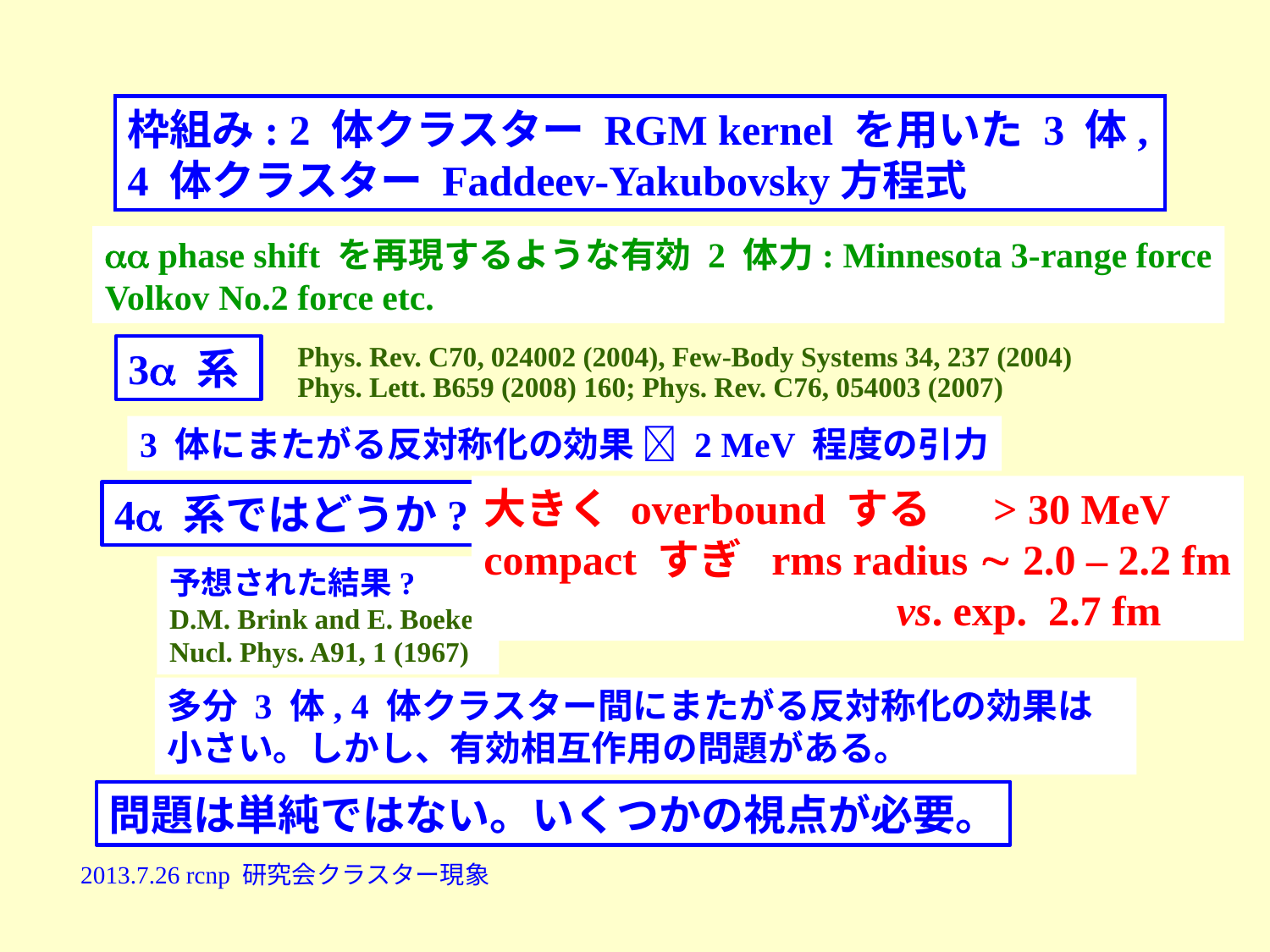

枠組み: 2 体クラスター RGM kernel を用いた 3 体, 4 体クラスター Faddeev-Yakubovsky方程式
αα phase shift を再現するような有効 2 体力: Minnesota 3-range force
Volkov No.2 force etc.
3α 系
Phys. Rev. C70, 024002 (2004), Few-Body Systems 34, 237 (2004)
Phys. Lett. B659 (2008) 160; Phys. Rev. C76, 054003 (2007)
3 体にまたがる反対称化の効果 ∼ 2 MeV 程度の引力
大きく overbound する　 > 30 MeV
compact すぎ  rms radius ∼ 2.0 – 2.2 fm
                                       vs. exp.  2.7 fm
4α 系ではどうか?
予想された結果?
D.M. Brink and E. Boeker
Nucl. Phys. A91, 1 (1967)
多分 3 体, 4 体クラスター間にまたがる反対称化の効果は小さい。しかし、有効相互作用の問題がある。
問題は単純ではない。いくつかの視点が必要。